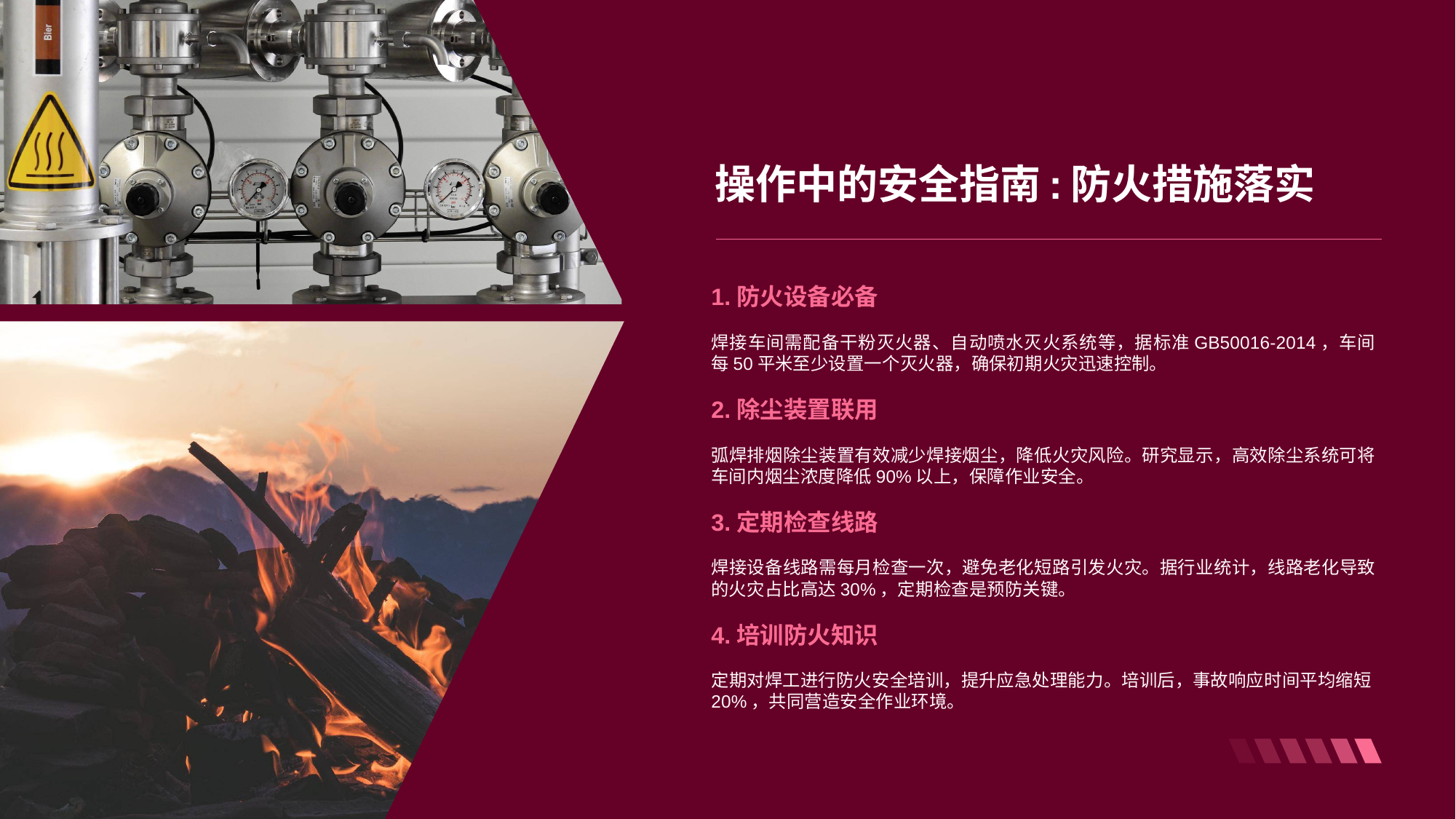

操作中的安全指南:防火措施落实
1.防火设备必备
焊接车间需配备干粉灭火器、自动喷水灭火系统等，据标准GB50016-2014，车间每50平米至少设置一个灭火器，确保初期火灾迅速控制。
2.除尘装置联用
弧焊排烟除尘装置有效减少焊接烟尘，降低火灾风险。研究显示，高效除尘系统可将车间内烟尘浓度降低90%以上，保障作业安全。
3.定期检查线路
焊接设备线路需每月检查一次，避免老化短路引发火灾。据行业统计，线路老化导致的火灾占比高达30%，定期检查是预防关键。
4.培训防火知识
定期对焊工进行防火安全培训，提升应急处理能力。培训后，事故响应时间平均缩短20%，共同营造安全作业环境。